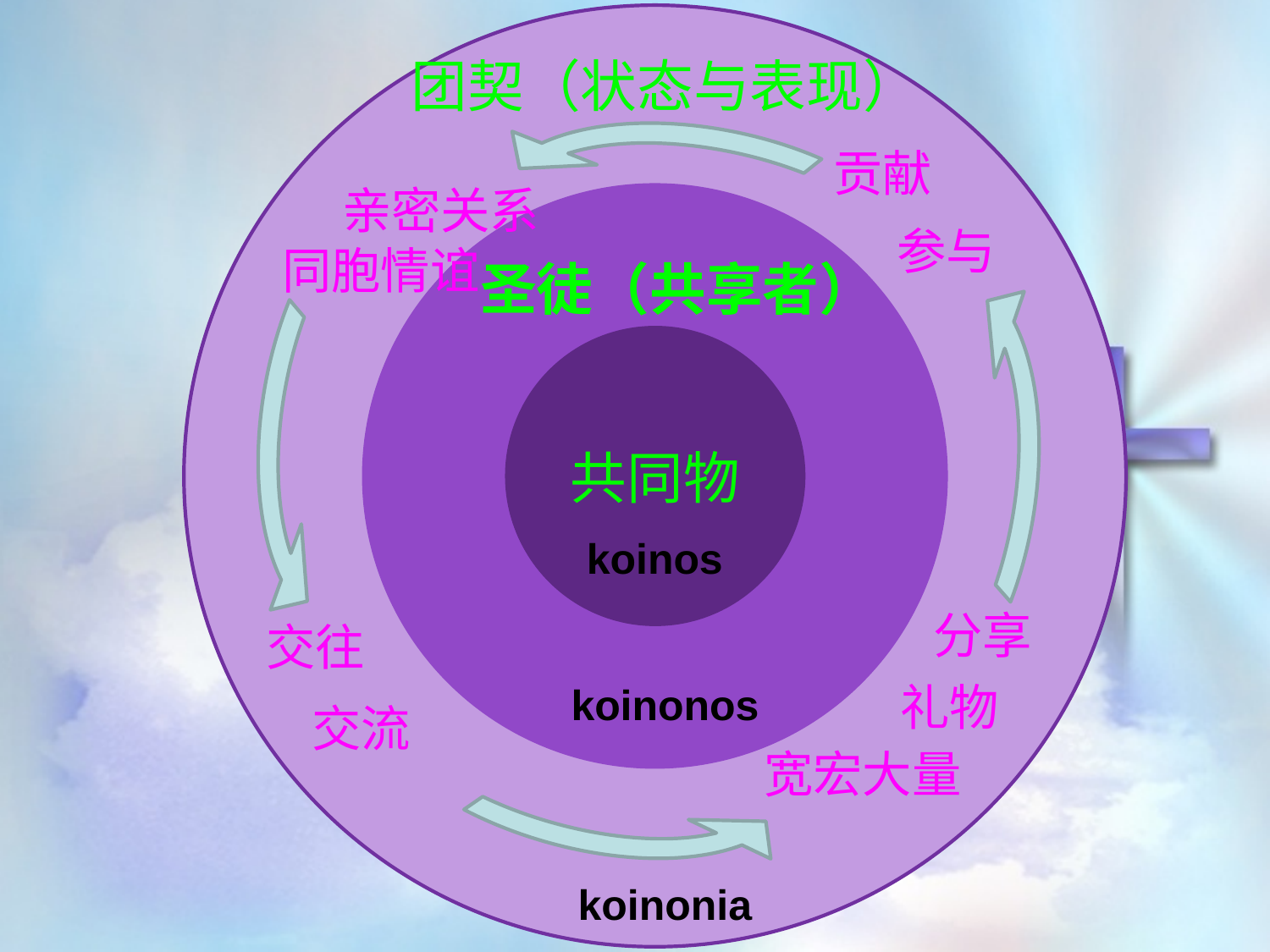

团契（状态与表现）

贡献
亲密关系

参与
同胞情谊
圣徒（共享者）

共同物

koinos

分享
交往
礼物
koinonos
交流
宽宏大量
koinonia